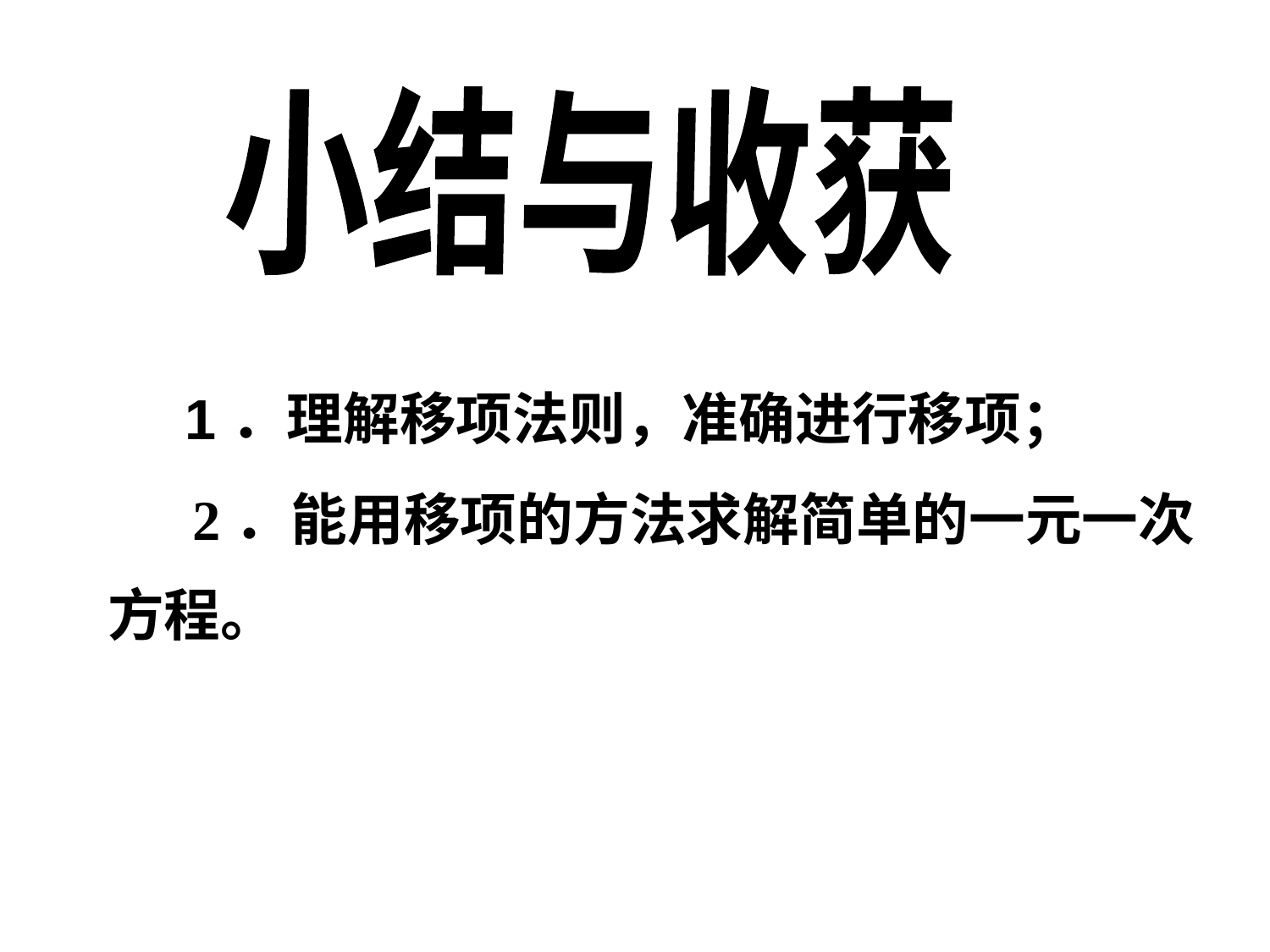

小结与收获
    1．理解移项法则，准确进行移项；
      2．能用移项的方法求解简单的一元一次
方程。